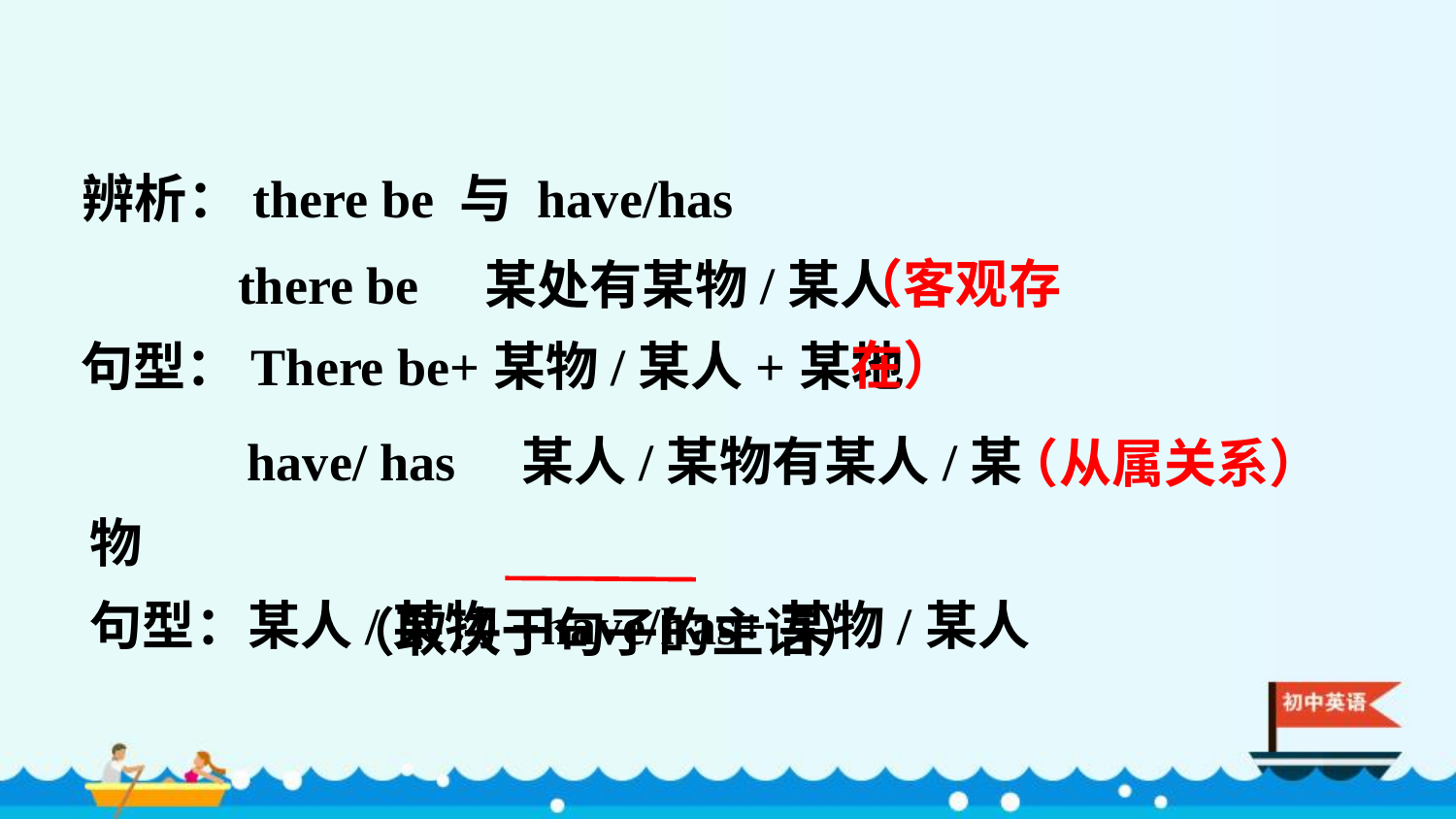

辨析：there be 与 have/has
（客观存在）
            there be    某处有某物/某人
句型：There be+某物/某人+某地
            have/ has    某人/某物有某人/某物
句型：某人/某物+have/has+某物/某人
（从属关系）
（取决于句子的主语）